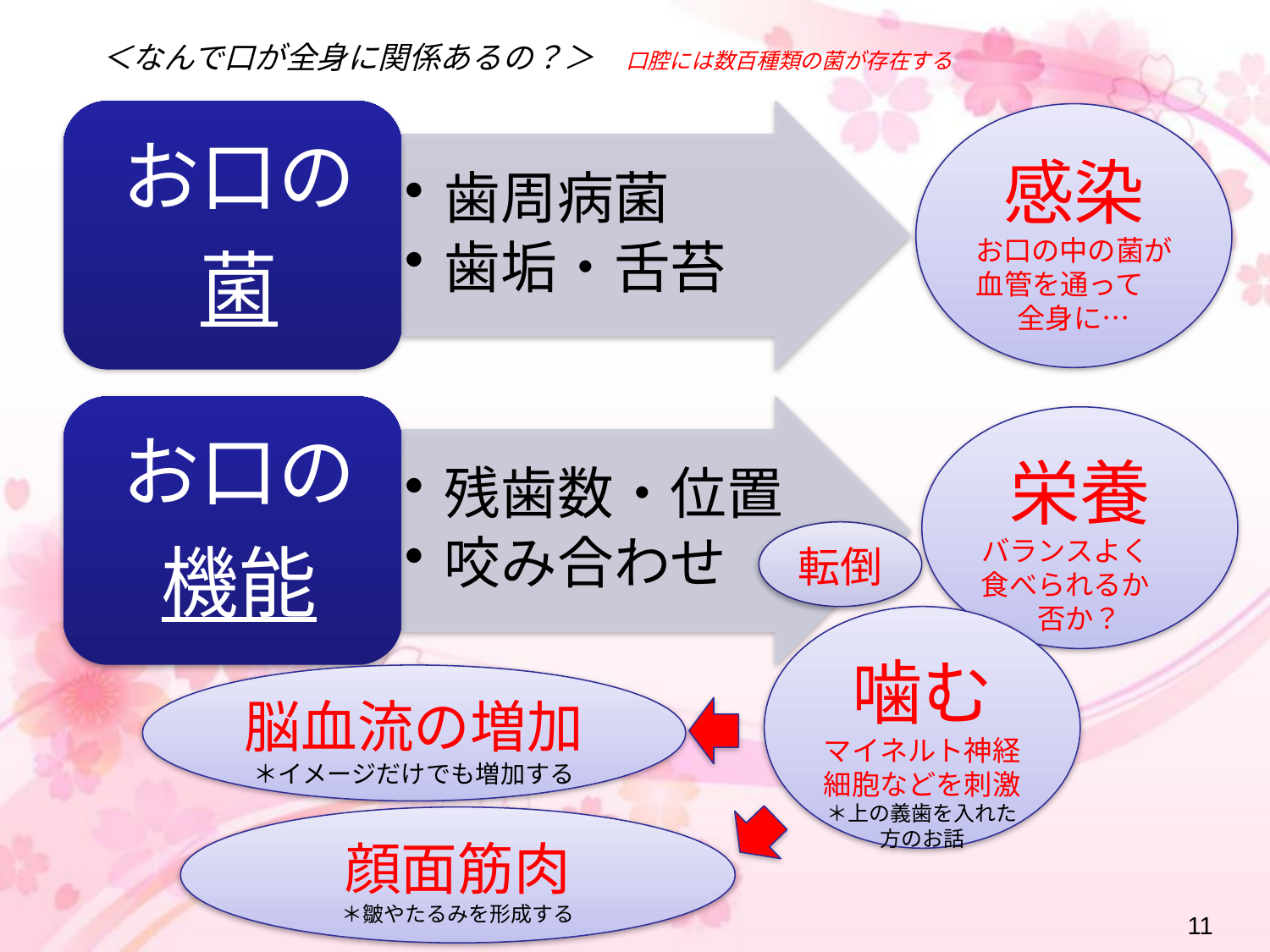

＜なんで口が全身に関係あるの？＞　口腔には数百種類の菌が存在する
歯周病菌
歯垢・舌苔
お口の
菌
残歯数・位置
咬み合わせ
お口の
機能
感染
お口の中の菌が血管を通って　全身に…
栄養
バランスよく　食べられるか　否か？
転倒
噛む
マイネルト神経細胞などを刺激
＊上の義歯を入れた方のお話

脳血流の増加
＊イメージだけでも増加する

顔面筋肉
＊皺やたるみを形成する
11